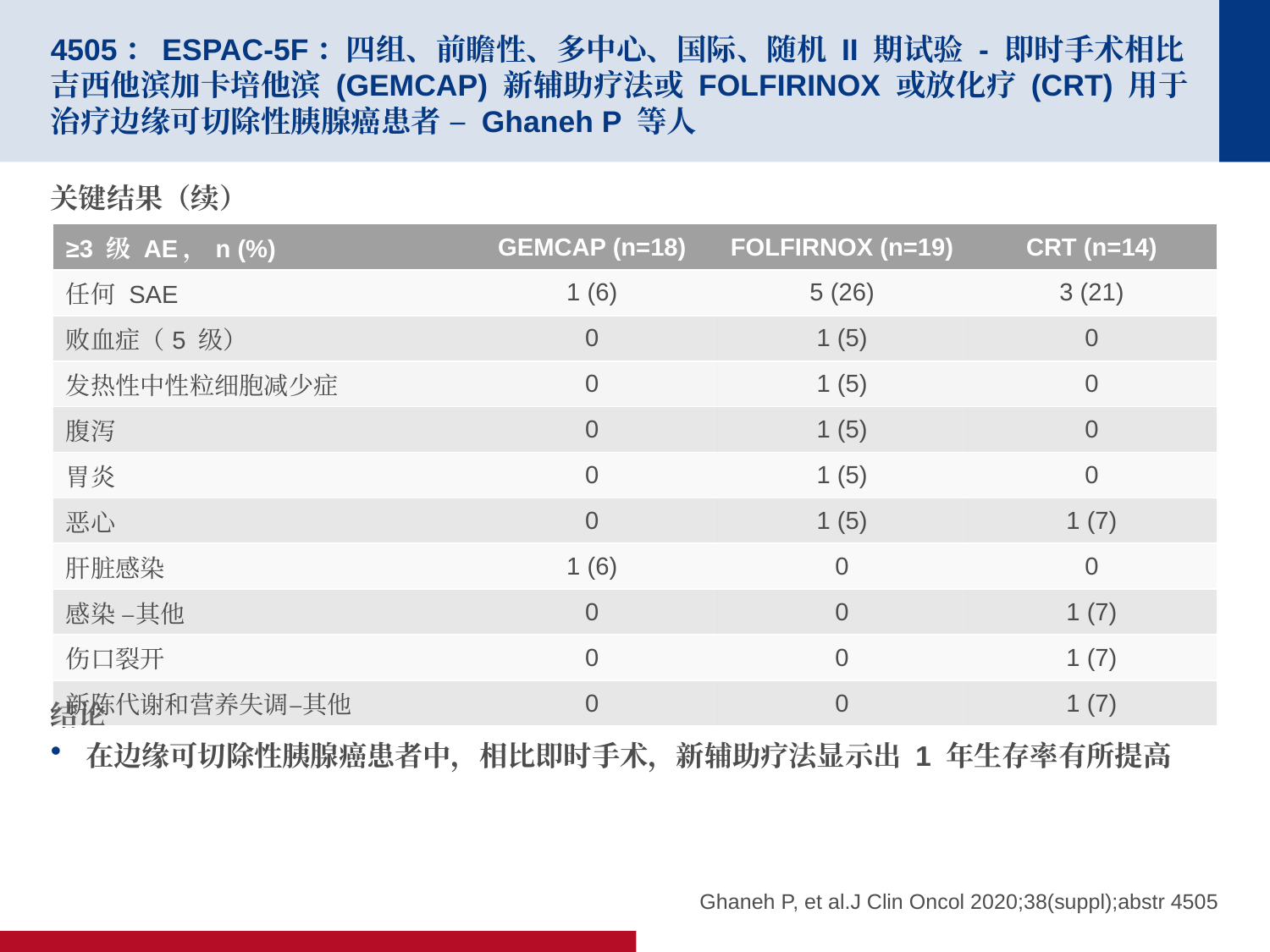

# 4505：ESPAC-5F：四组、前瞻性、多中心、国际、随机 II 期试验 - 即时手术相比吉西他滨加卡培他滨 (GEMCAP) 新辅助疗法或 FOLFIRINOX 或放化疗 (CRT) 用于治疗边缘可切除性胰腺癌患者 – Ghaneh P 等人
关键结果（续）
结论
在边缘可切除性胰腺癌患者中，相比即时手术，新辅助疗法显示出 1 年生存率有所提高
| ≥3 级 AE，n (%) | GEMCAP (n=18) | FOLFIRNOX (n=19) | CRT (n=14) |
| --- | --- | --- | --- |
| 任何 SAE | 1 (6) | 5 (26) | 3 (21) |
| 败血症（5 级） | 0 | 1 (5) | 0 |
| 发热性中性粒细胞减少症 | 0 | 1 (5) | 0 |
| 腹泻 | 0 | 1 (5) | 0 |
| 胃炎 | 0 | 1 (5) | 0 |
| 恶心 | 0 | 1 (5) | 1 (7) |
| 肝脏感染 | 1 (6) | 0 | 0 |
| 感染 –其他 | 0 | 0 | 1 (7) |
| 伤口裂开 | 0 | 0 | 1 (7) |
| 新陈代谢和营养失调–其他 | 0 | 0 | 1 (7) |
Ghaneh P, et al.J Clin Oncol 2020;38(suppl);abstr 4505